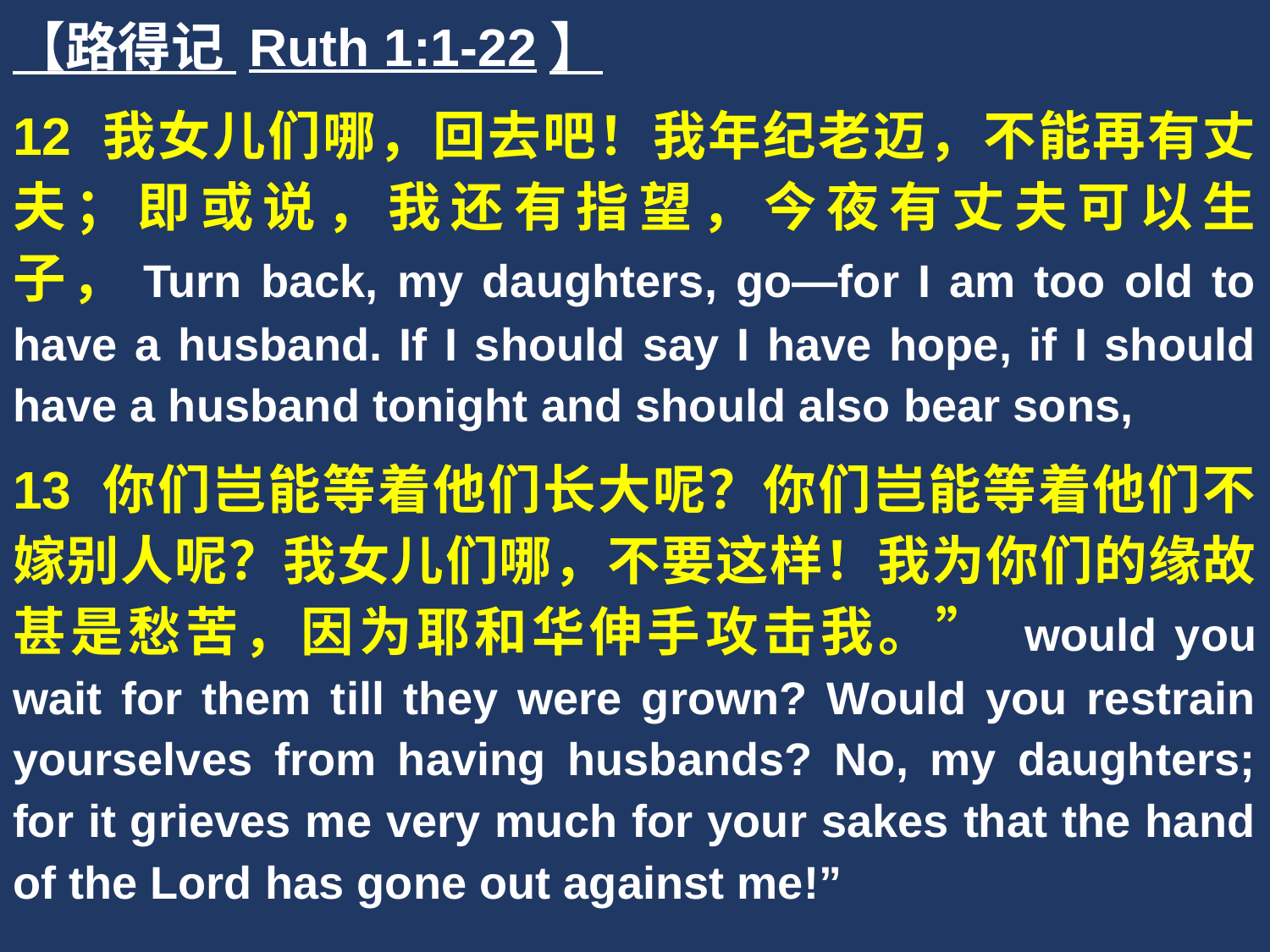

【路得记 Ruth 1:1-22】
12 我女儿们哪，回去吧！我年纪老迈，不能再有丈夫；即或说，我还有指望，今夜有丈夫可以生子，Turn back, my daughters, go—for I am too old to have a husband. If I should say I have hope, if I should have a husband tonight and should also bear sons,
13 你们岂能等着他们长大呢？你们岂能等着他们不嫁别人呢？我女儿们哪，不要这样！我为你们的缘故甚是愁苦，因为耶和华伸手攻击我。” would you wait for them till they were grown? Would you restrain yourselves from having husbands? No, my daughters; for it grieves me very much for your sakes that the hand of the Lord has gone out against me!”